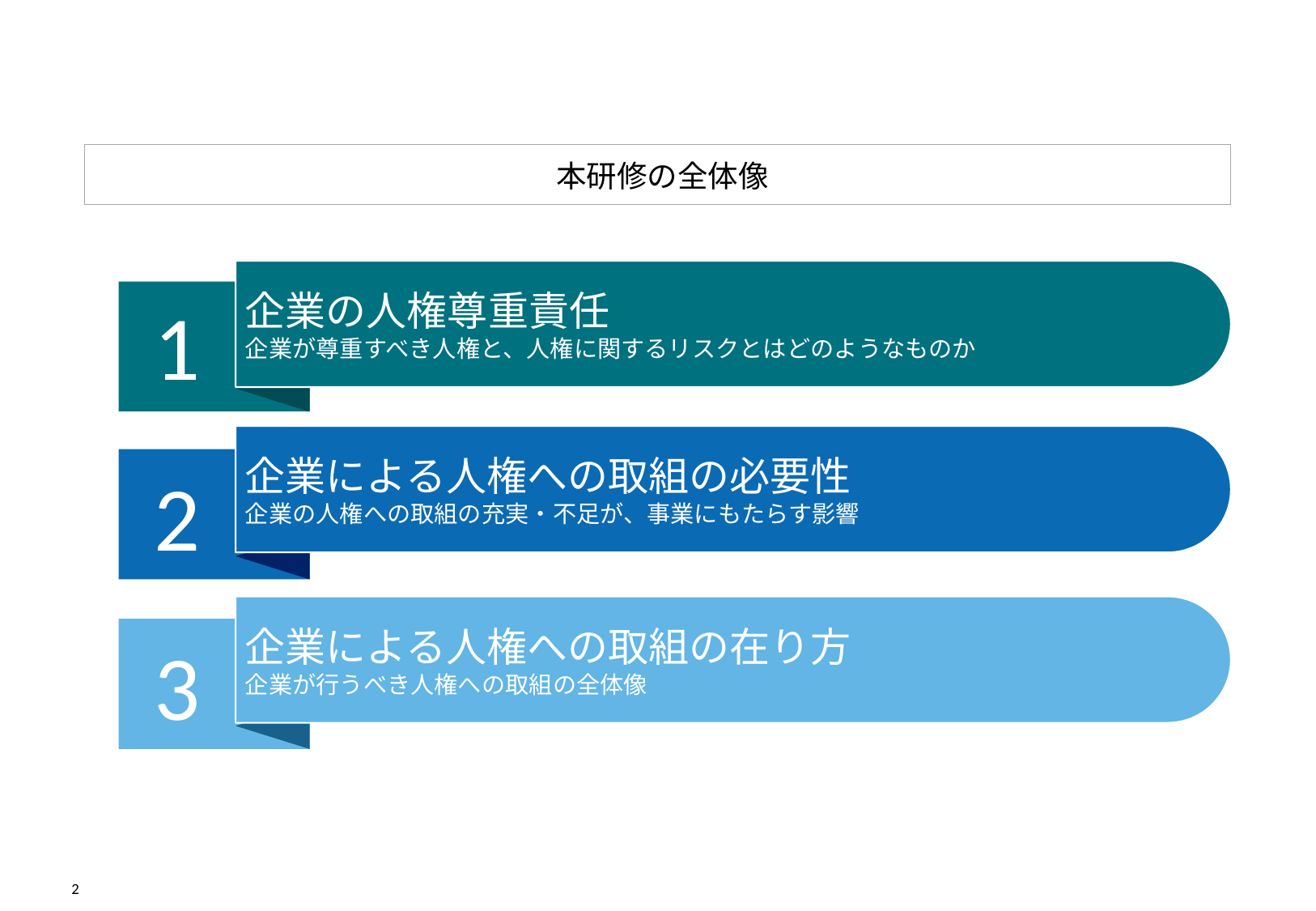

本研修の全体像
企業の人権尊重責任
企業が尊重すべき人権と、人権に関するリスクとはどのようなものか
1

企業による人権への取組の必要性
企業の人権への取組の充実・不足が、事業にもたらす影響
2

企業による人権への取組の在り方
企業が行うべき人権への取組の全体像
3

2